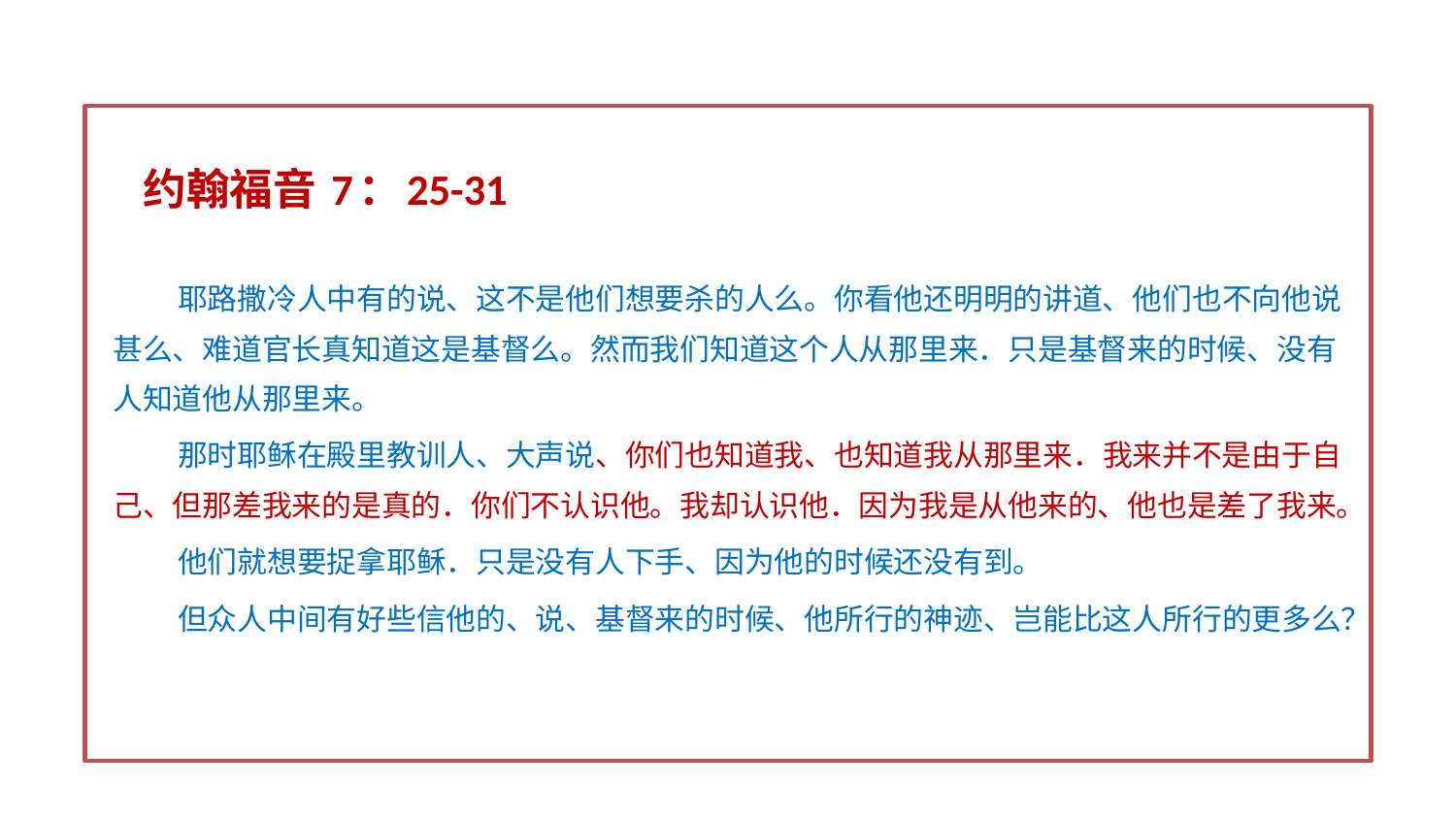

约翰福音 7：25-31

         耶路撒冷人中有的说、这不是他们想要杀的人么。你看他还明明的讲道、他们也不向他说甚么、难道官长真知道这是基督么。然而我们知道这个人从那里来．只是基督来的时候、没有人知道他从那里来。
         那时耶稣在殿里教训人、大声说、你们也知道我、也知道我从那里来．我来并不是由于自己、但那差我来的是真的．你们不认识他。我却认识他．因为我是从他来的、他也是差了我来。
         他们就想要捉拿耶稣．只是没有人下手、因为他的时候还没有到。
         但众人中间有好些信他的、说、基督来的时候、他所行的神迹、岂能比这人所行的更多么？